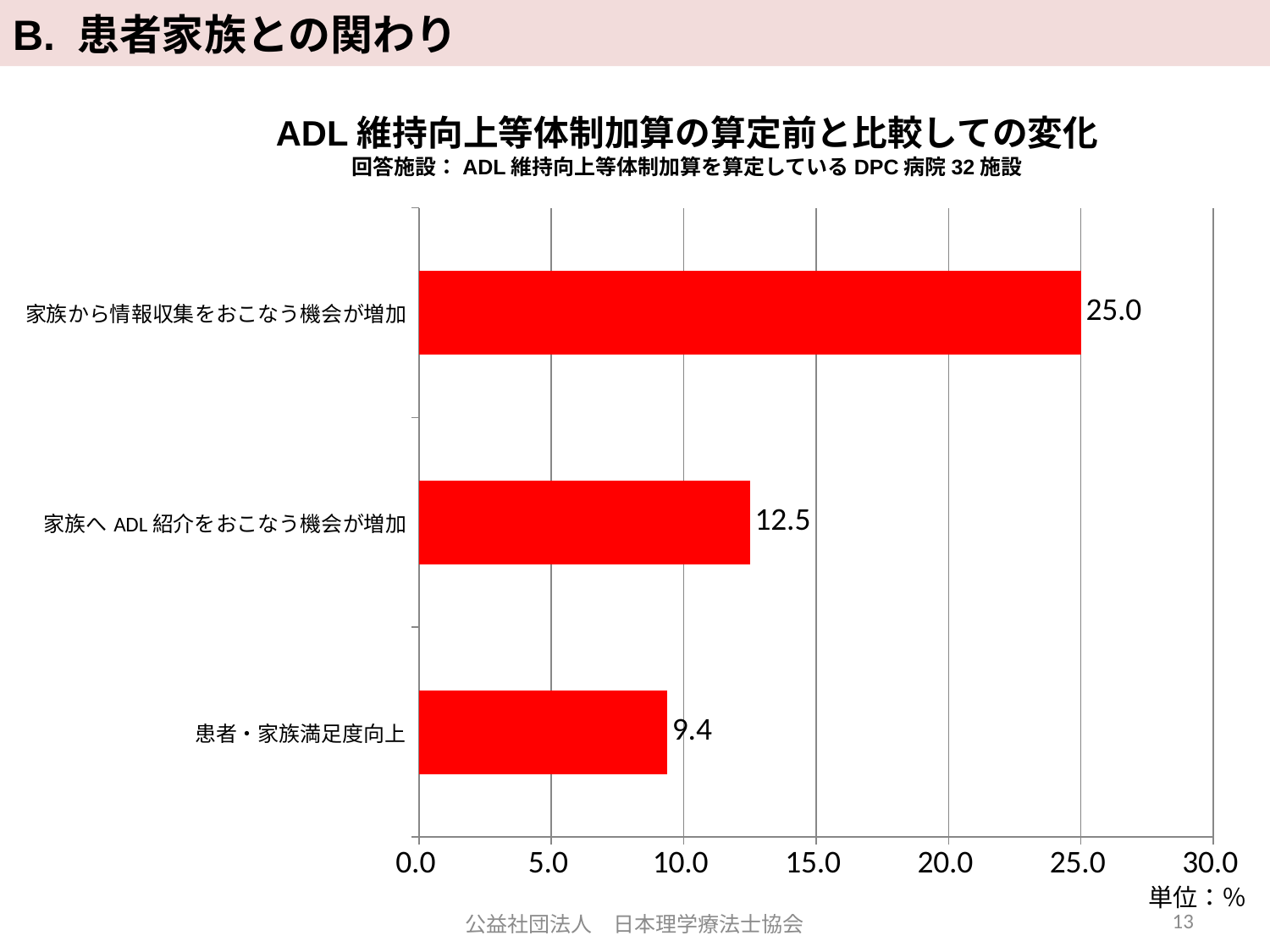

# B. 患者家族との関わり
ADL維持向上等体制加算の算定前と比較しての変化
回答施設：ADL維持向上等体制加算を算定しているDPC病院32施設

### Chart

| Category | 系列 1 |
|---|---|
| 患者・家族満足度向上 | 9.375 |
| 家族へADL紹介をおこなう機会が増加 | 12.5 |
| 家族から情報収集をおこなう機会が増加 | 25.0 |
単位：％
13
公益社団法人　日本理学療法士協会